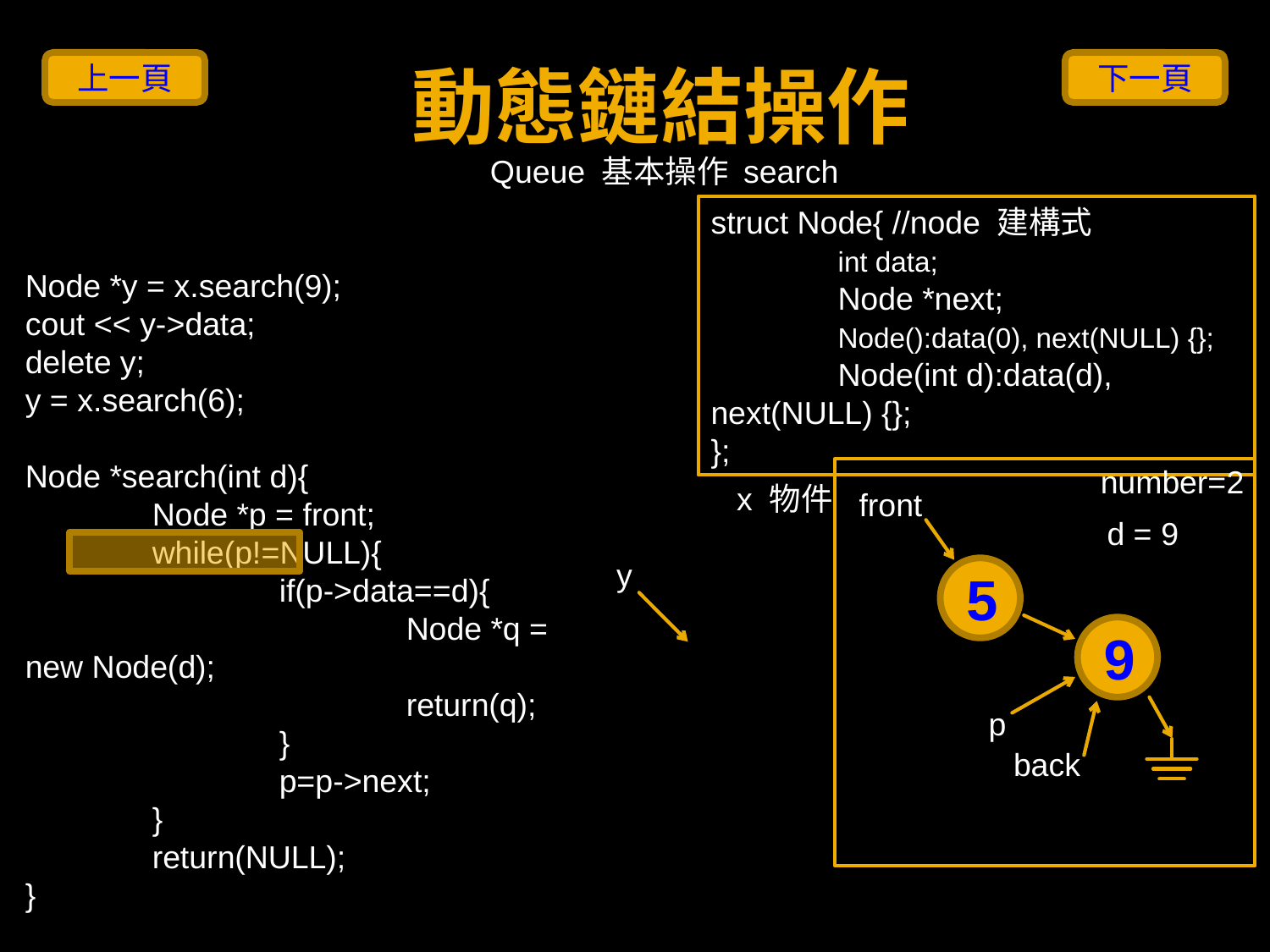

# 動態鏈結操作
上一頁
下一頁
Queue 基本操作 search
struct Node{ //node 建構式
	int data;
	Node *next;
	Node():data(0), next(NULL) {};
	Node(int d):data(d), next(NULL) {};
};
Node *y = x.search(9);
cout << y->data;
delete y;
y = x.search(6);

Node *search(int d){
	Node *p = front;
	while(p!=NULL){
		if(p->data==d){
			Node *q = new Node(d);
			return(q);
		}
		p=p->next;
	}
	return(NULL);
}
number=2

x 物件
front
d = 9

y
5

9

p
back
70